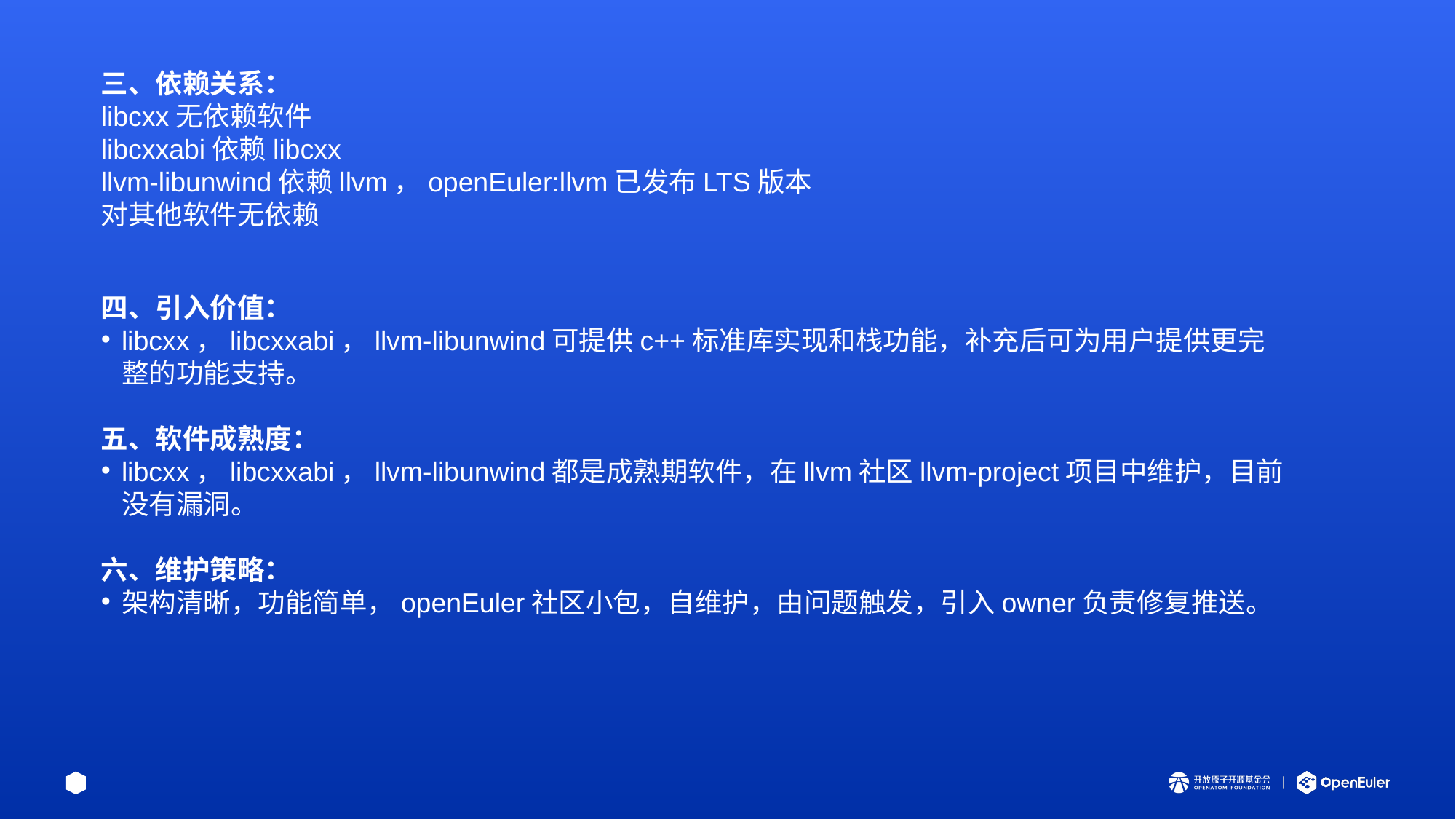

三、依赖关系：
libcxx无依赖软件
libcxxabi依赖libcxx
llvm-libunwind依赖llvm，openEuler:llvm已发布LTS版本
对其他软件无依赖
四、引入价值：
libcxx，libcxxabi，llvm-libunwind可提供c++标准库实现和栈功能，补充后可为用户提供更完整的功能支持。

五、软件成熟度：
libcxx，libcxxabi，llvm-libunwind都是成熟期软件，在llvm社区llvm-project项目中维护，目前没有漏洞。

六、维护策略：
架构清晰，功能简单，openEuler社区小包，自维护，由问题触发，引入owner负责修复推送。